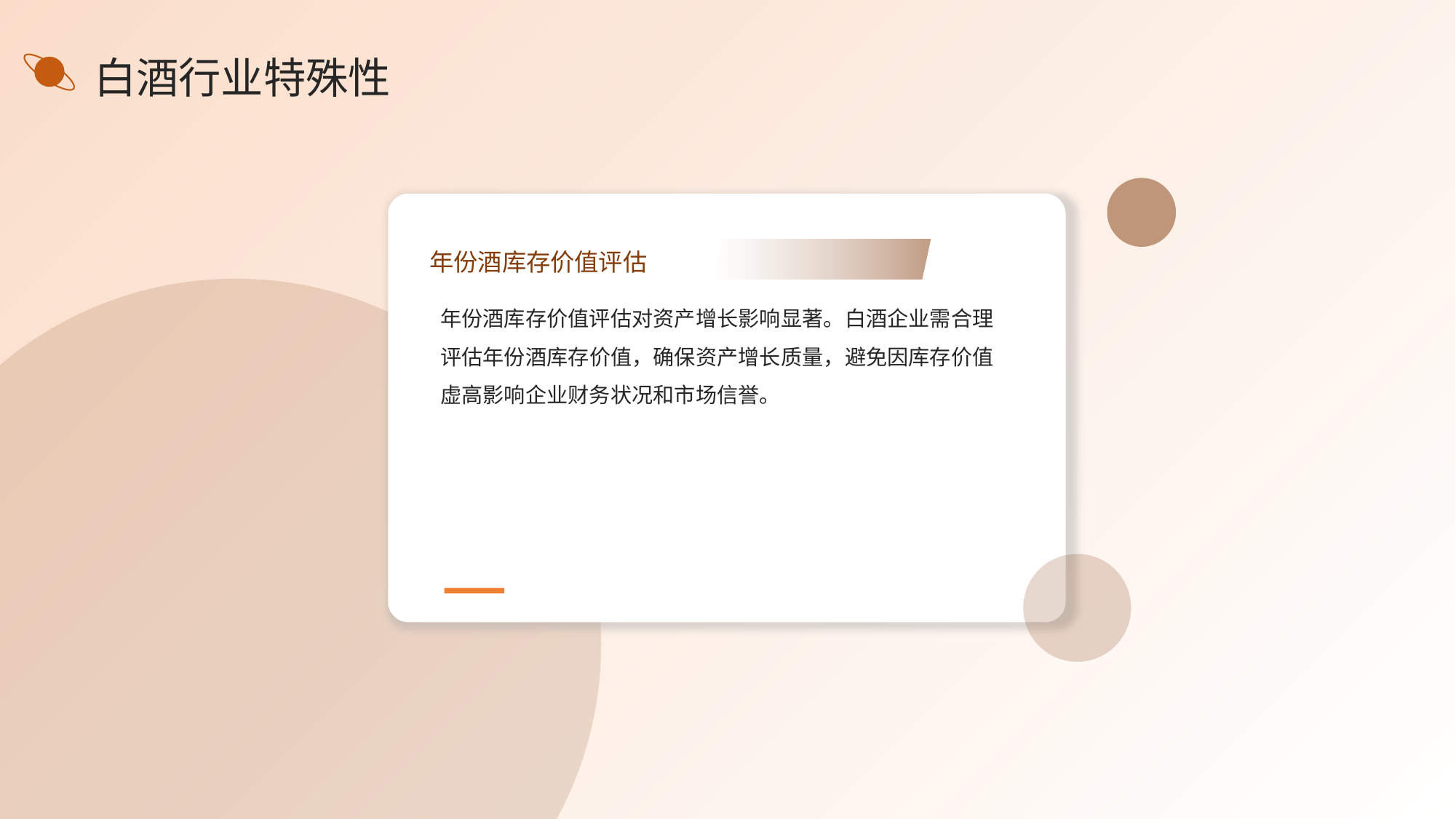

白酒行业特殊性

年份酒库存价值评估

年份酒库存价值评估对资产增长影响显著。白酒企业需合理评估年份酒库存价值，确保资产增长质量，避免因库存价值虚高影响企业财务状况和市场信誉。